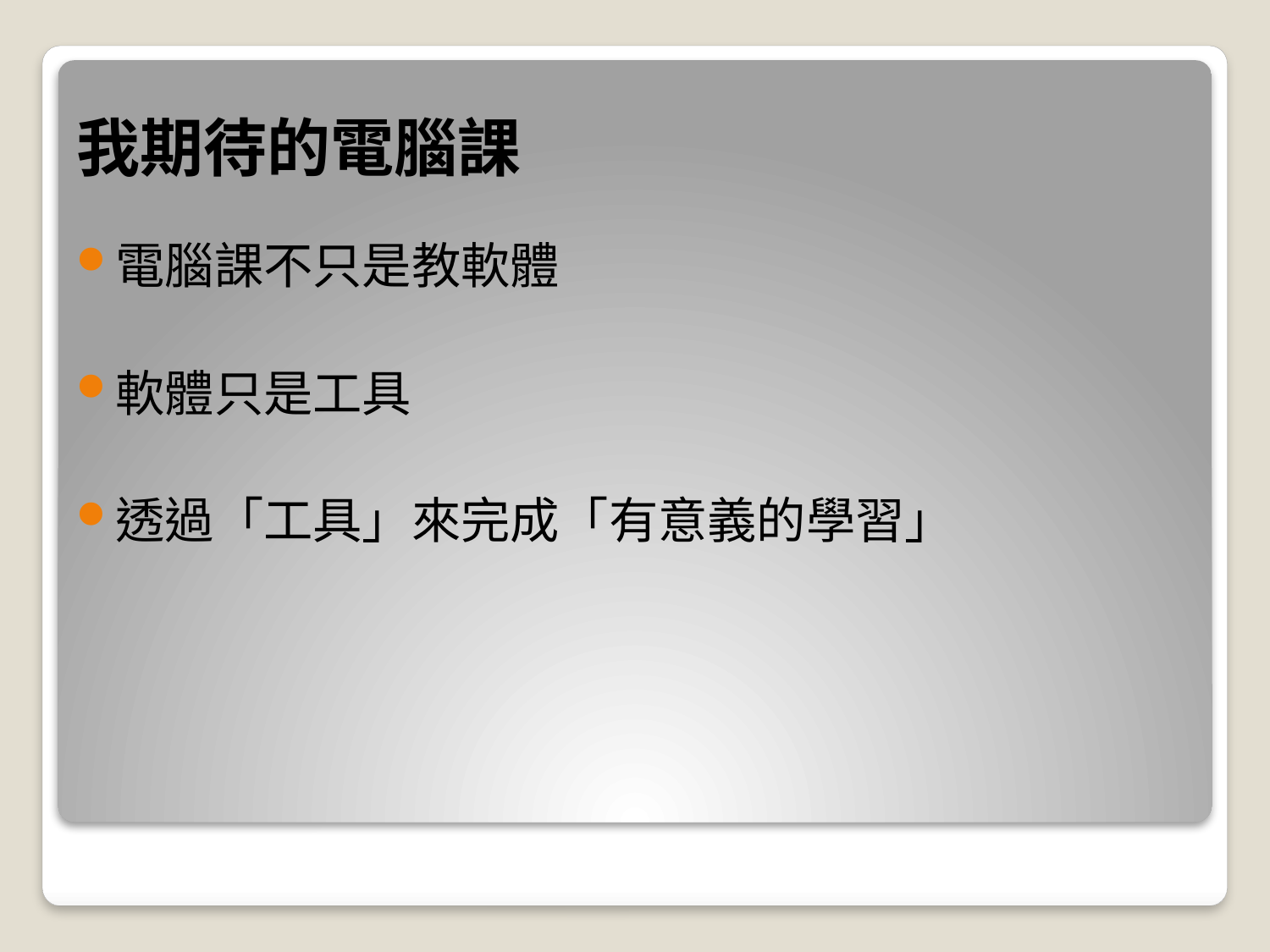

# 我期待的電腦課
電腦課不只是教軟體

軟體只是工具

透過「工具」來完成「有意義的學習」